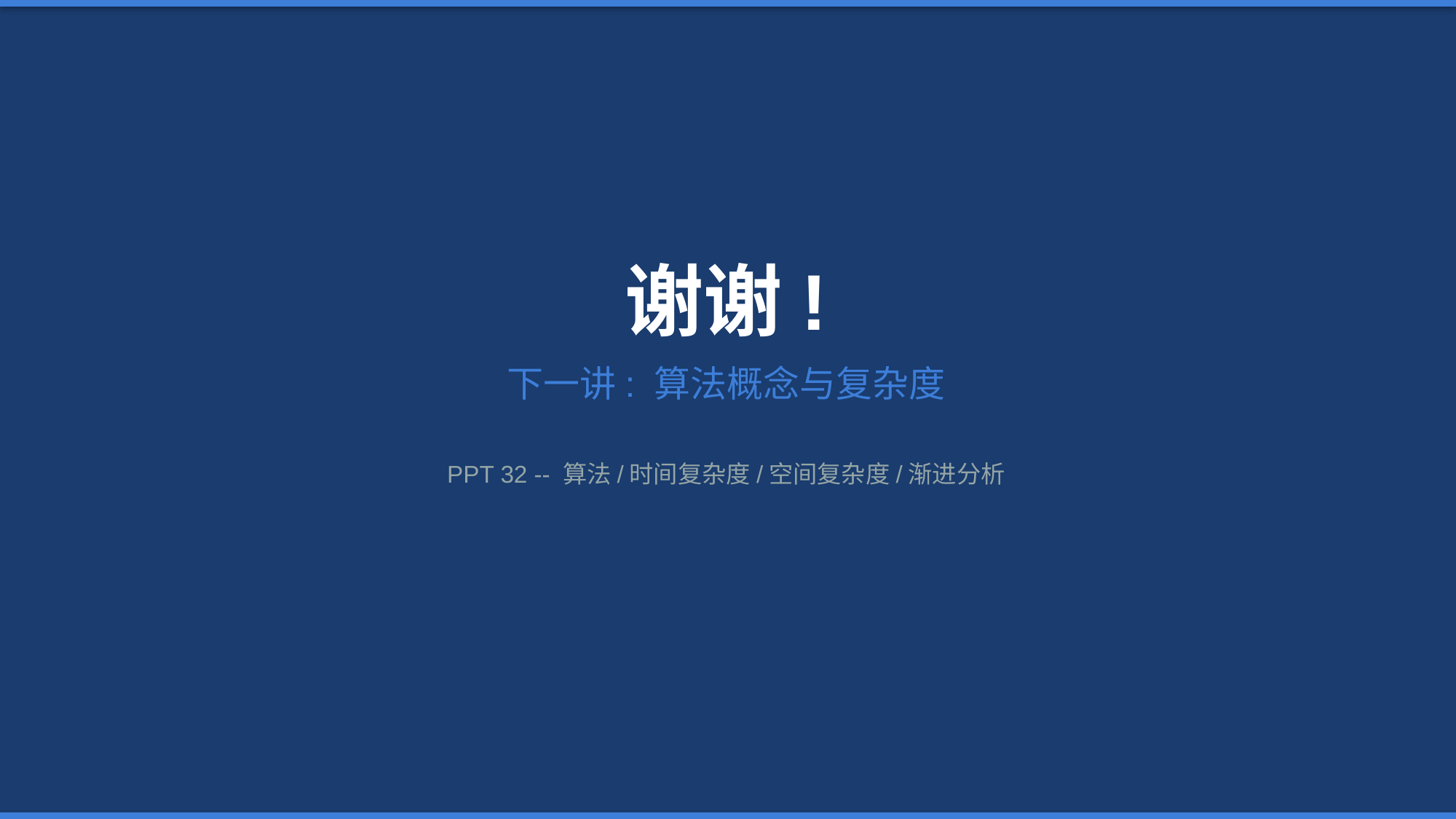

谢谢!
下一讲: 算法概念与复杂度
PPT 32 -- 算法/时间复杂度/空间复杂度/渐进分析